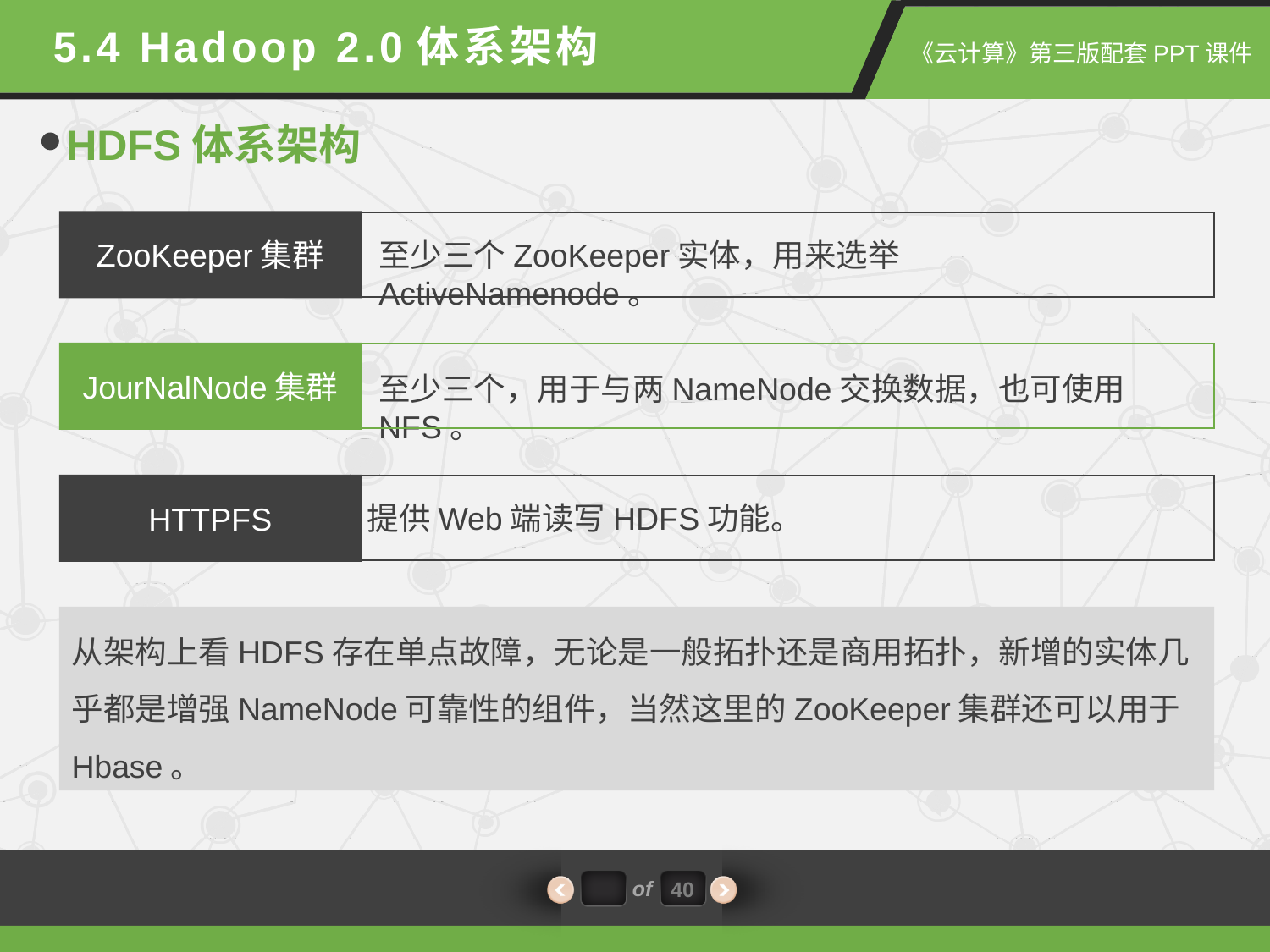

5.4 Hadoop 2.0体系架构
HDFS体系架构

ZooKeeper集群

至少三个ZooKeeper实体，用来选举ActiveNamenode。
JourNalNode集群

至少三个，用于与两NameNode交换数据，也可使用NFS。
HTTPFS

提供Web端读写HDFS功能。
从架构上看HDFS存在单点故障，无论是一般拓扑还是商用拓扑，新增的实体几乎都是增强NameNode可靠性的组件，当然这里的ZooKeeper集群还可以用于Hbase。
17